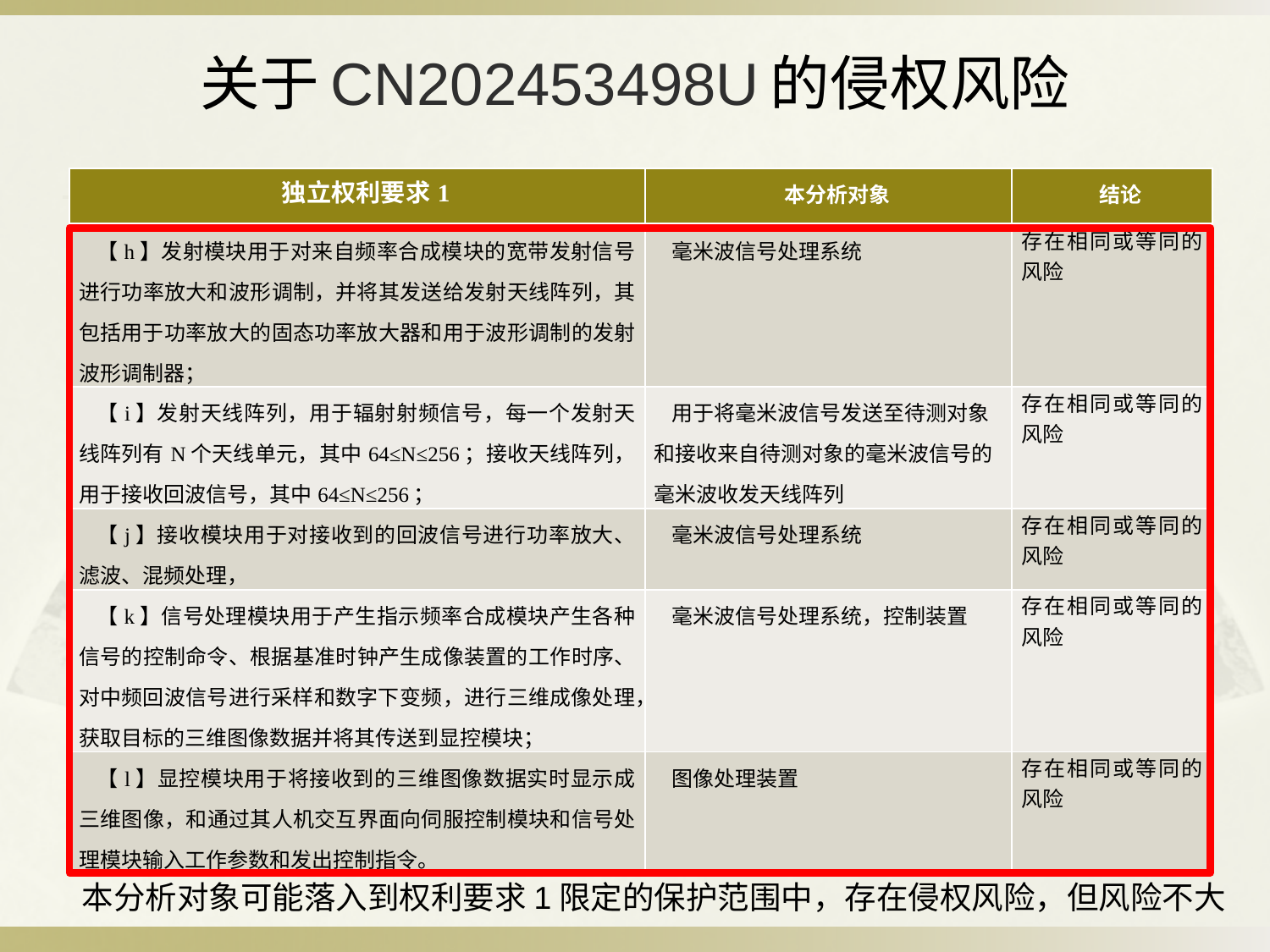

# 关于CN202453498U的侵权风险
| 独立权利要求1 | 本分析对象 | 结论 |
| --- | --- | --- |
| 【h】发射模块用于对来自频率合成模块的宽带发射信号进行功率放大和波形调制，并将其发送给发射天线阵列，其包括用于功率放大的固态功率放大器和用于波形调制的发射波形调制器； | 毫米波信号处理系统 | 存在相同或等同的风险 |
| 【i】发射天线阵列，用于辐射射频信号，每一个发射天线阵列有N个天线单元，其中64≤N≤256；接收天线阵列，用于接收回波信号，其中64≤N≤256； | 用于将毫米波信号发送至待测对象和接收来自待测对象的毫米波信号的毫米波收发天线阵列 | 存在相同或等同的风险 |
| 【j】接收模块用于对接收到的回波信号进行功率放大、滤波、混频处理， | 毫米波信号处理系统 | 存在相同或等同的风险 |
| 【k】信号处理模块用于产生指示频率合成模块产生各种信号的控制命令、根据基准时钟产生成像装置的工作时序、对中频回波信号进行采样和数字下变频，进行三维成像处理，获取目标的三维图像数据并将其传送到显控模块； | 毫米波信号处理系统，控制装置 | 存在相同或等同的风险 |
| 【l】显控模块用于将接收到的三维图像数据实时显示成三维图像，和通过其人机交互界面向伺服控制模块和信号处理模块输入工作参数和发出控制指令。 | 图像处理装置 | 存在相同或等同的风险 |

本分析对象可能落入到权利要求1限定的保护范围中，存在侵权风险，但风险不大